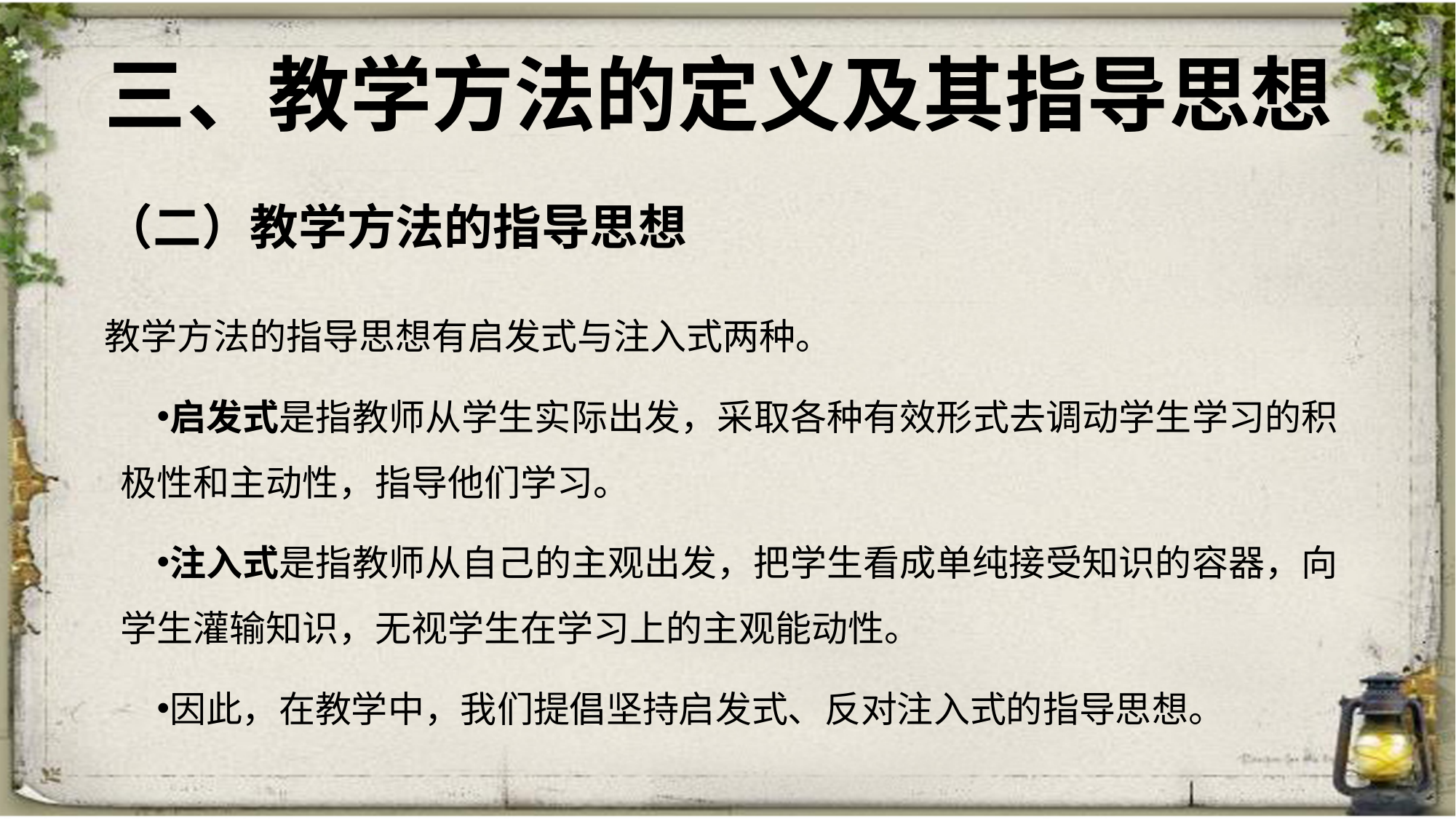

三、教学方法的定义及其指导思想
# （二）教学方法的指导思想
教学方法的指导思想有启发式与注入式两种。
启发式是指教师从学生实际出发，采取各种有效形式去调动学生学习的积极性和主动性，指导他们学习。
注入式是指教师从自己的主观出发，把学生看成单纯接受知识的容器，向学生灌输知识，无视学生在学习上的主观能动性。
因此，在教学中，我们提倡坚持启发式、反对注入式的指导思想。